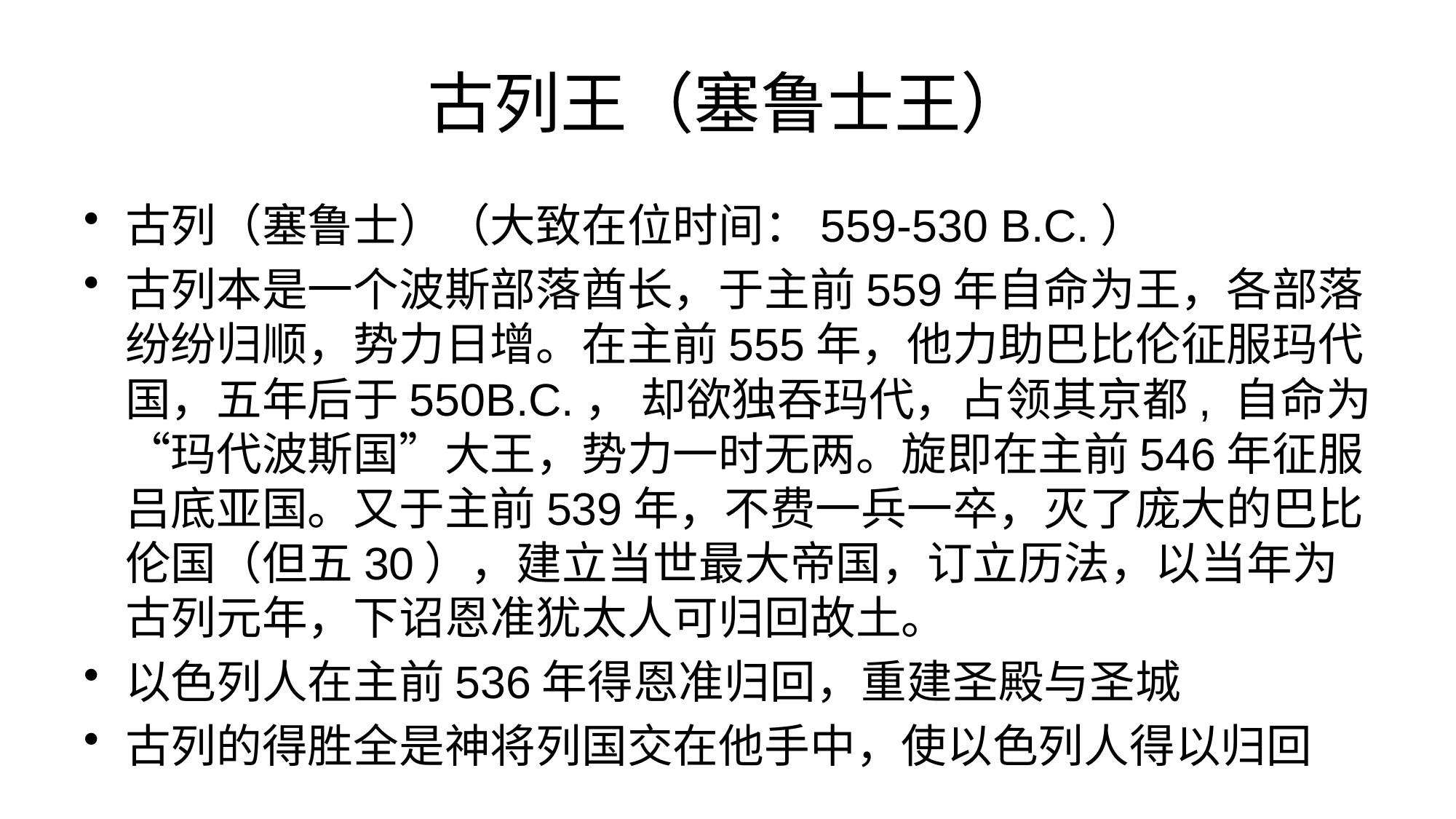

# 古列王（塞鲁士王）
古列（塞鲁士）（大致在位时间：559-530 B.C.）
古列本是一个波斯部落酋长，于主前559年自命为王，各部落纷纷归顺，势力日增。在主前555年，他力助巴比伦征服玛代国，五年后于550B.C.， 却欲独吞玛代，占领其京都, 自命为“玛代波斯国”大王，势力一时无两。旋即在主前546年征服吕底亚国。又于主前539年，不费一兵一卒，灭了庞大的巴比伦国（但五30），建立当世最大帝国，订立历法，以当年为古列元年，下诏恩准犹太人可归回故土。
以色列人在主前536年得恩准归回，重建圣殿与圣城
古列的得胜全是神将列国交在他手中，使以色列人得以归回